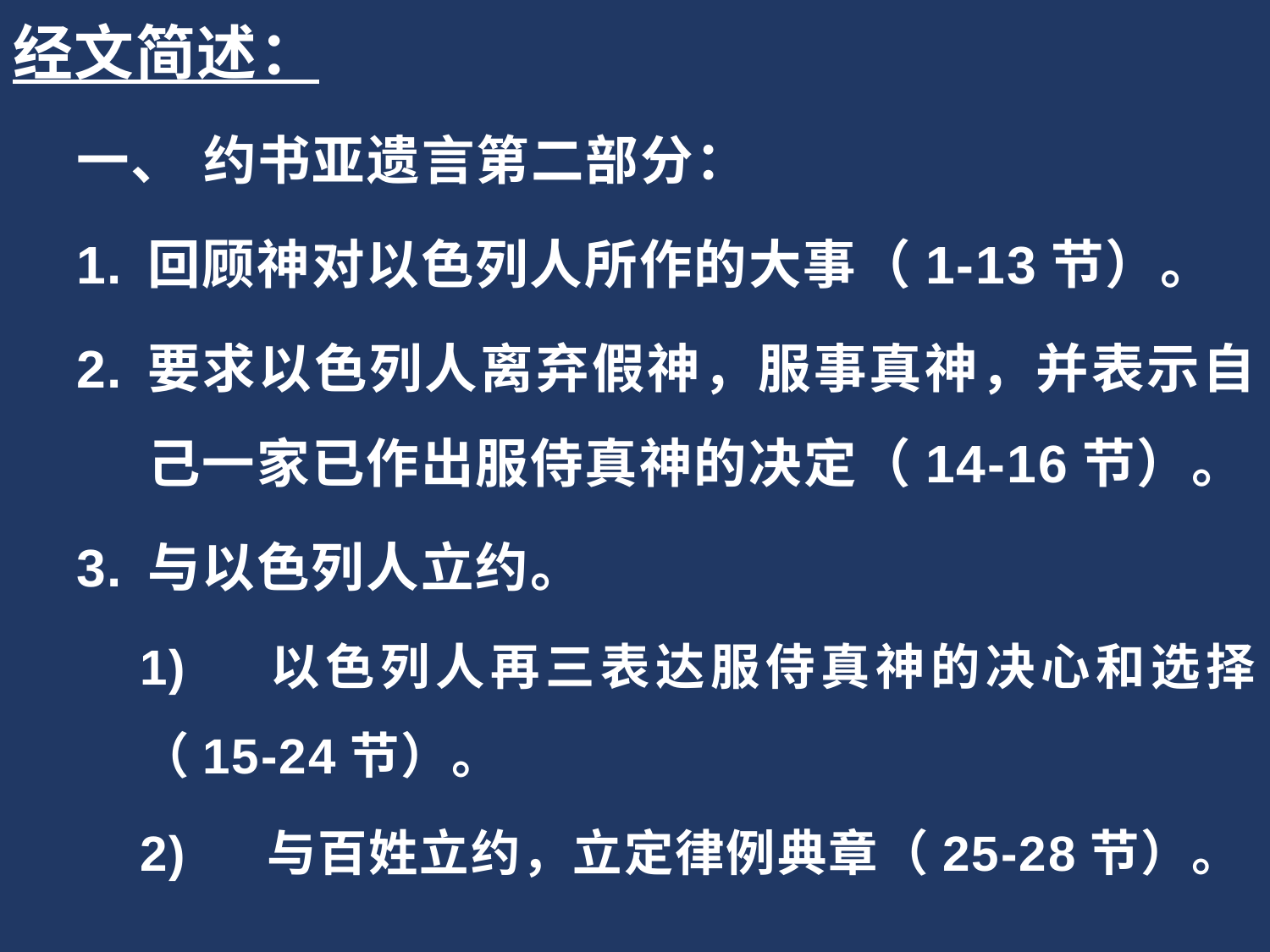

经文简述：
一、	约书亚遗言第二部分：
回顾神对以色列人所作的大事（1-13节）。
要求以色列人离弃假神，服事真神，并表示自己一家已作出服侍真神的决定（14-16节）。
与以色列人立约。
1)	以色列人再三表达服侍真神的决心和选择（15-24节）。
2)	与百姓立约，立定律例典章（25-28节）。